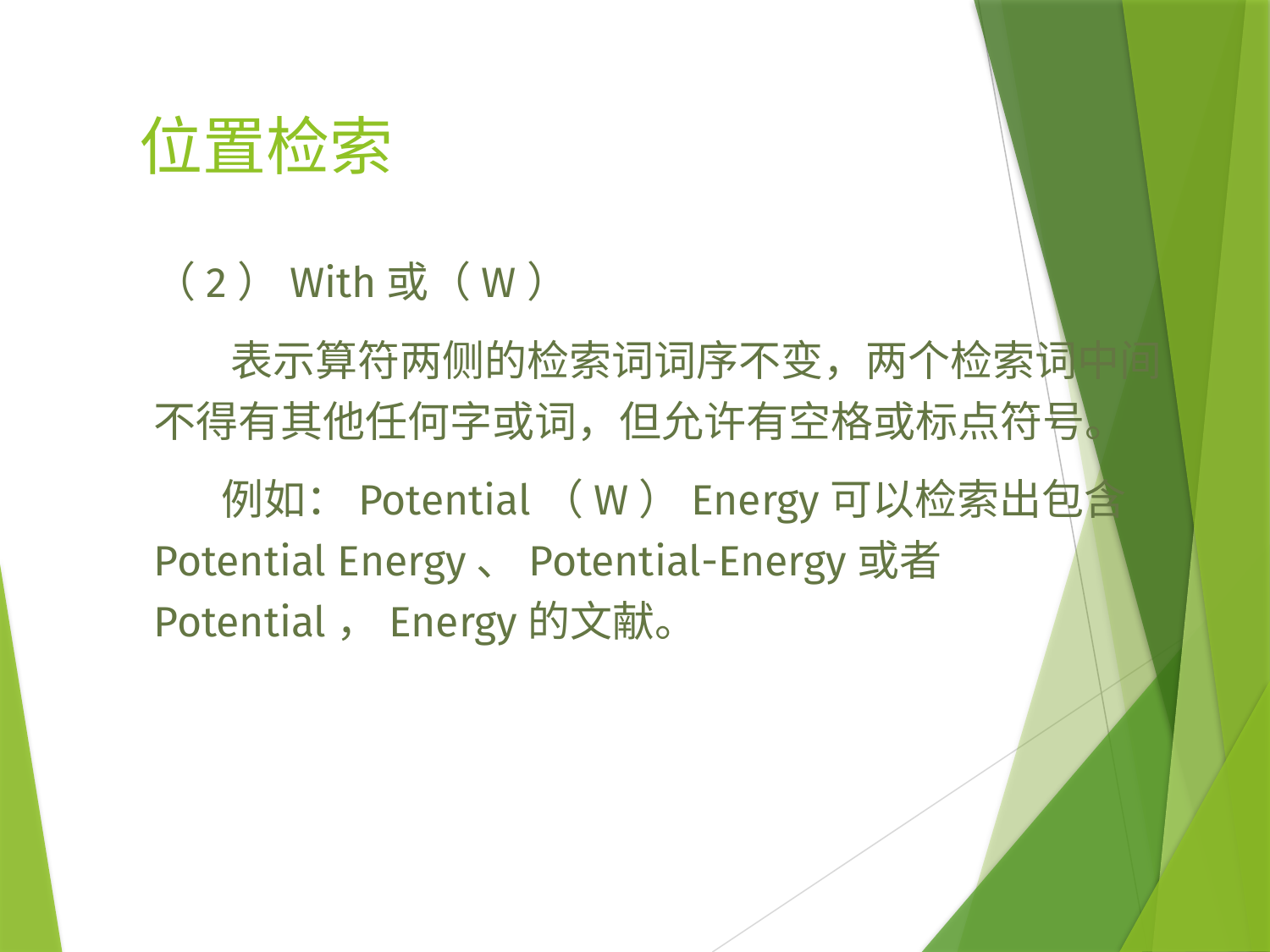

# 位置检索
（2）With或（W）
       表示算符两侧的检索词词序不变，两个检索词中间不得有其他任何字或词，但允许有空格或标点符号。
      例如：Potential（W）Energy可以检索出包含Potential Energy、Potential-Energy或者Potential，Energy的文献。